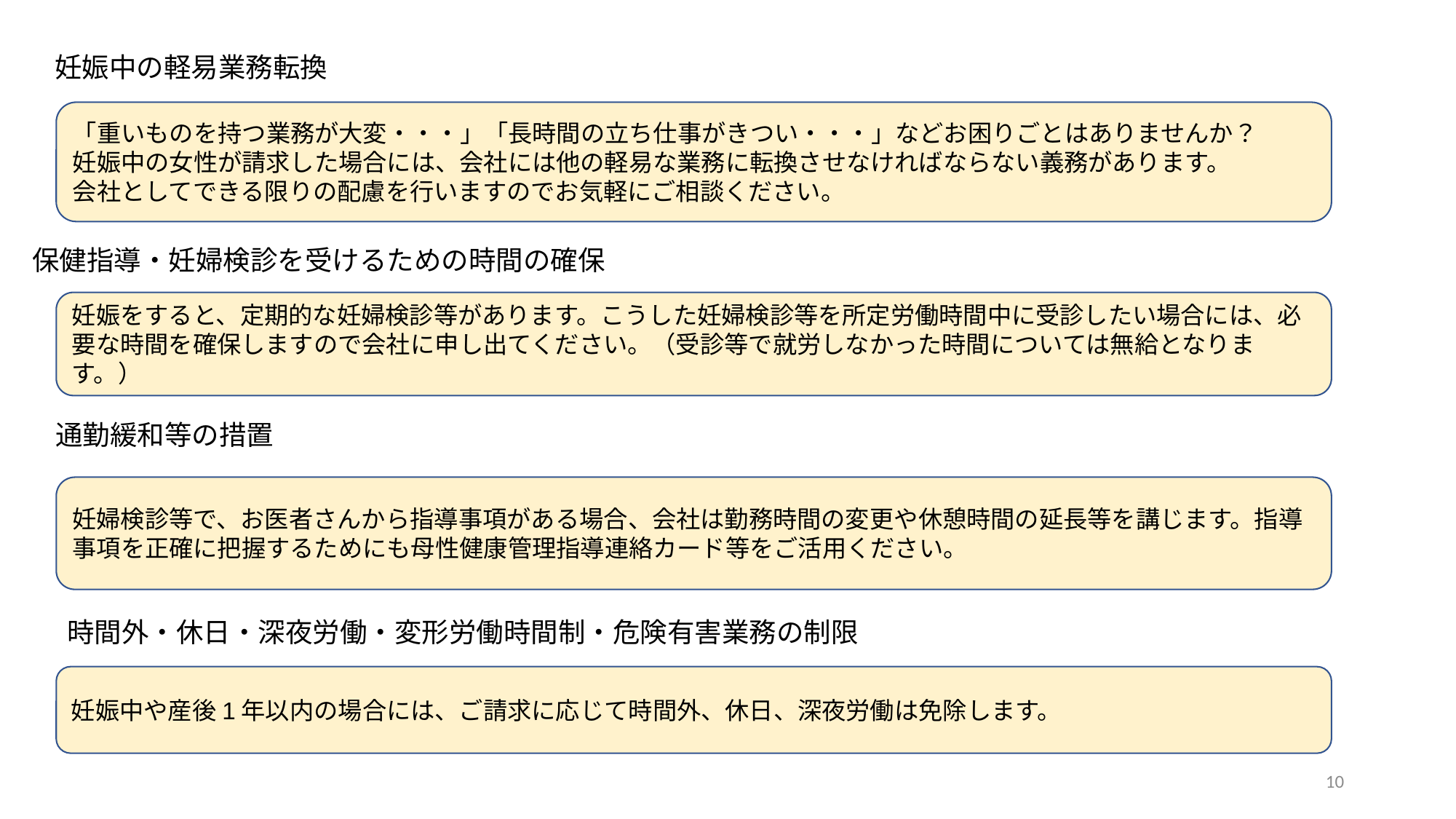

妊娠中の軽易業務転換
「重いものを持つ業務が大変・・・」「長時間の立ち仕事がきつい・・・」などお困りごとはありませんか？
妊娠中の女性が請求した場合には、会社には他の軽易な業務に転換させなければならない義務があります。
会社としてできる限りの配慮を行いますのでお気軽にご相談ください。
保健指導・妊婦検診を受けるための時間の確保
妊娠をすると、定期的な妊婦検診等があります。こうした妊婦検診等を所定労働時間中に受診したい場合には、必要な時間を確保しますので会社に申し出てください。（受診等で就労しなかった時間については無給となります。）
通勤緩和等の措置
妊婦検診等で、お医者さんから指導事項がある場合、会社は勤務時間の変更や休憩時間の延長等を講じます。指導事項を正確に把握するためにも母性健康管理指導連絡カード等をご活用ください。
時間外・休日・深夜労働・変形労働時間制・危険有害業務の制限
妊娠中や産後1年以内の場合には、ご請求に応じて時間外、休日、深夜労働は免除します。
10